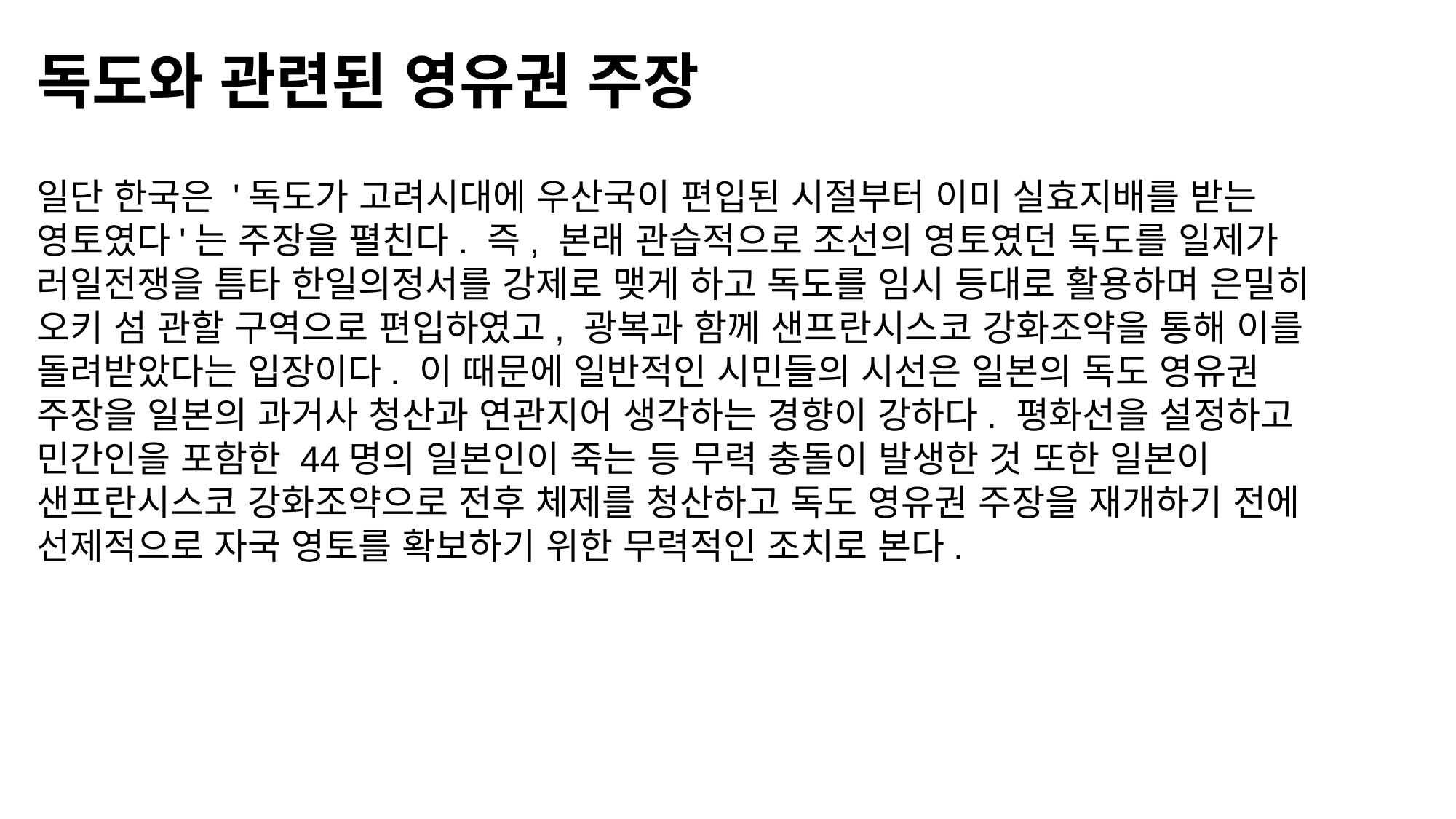

독도와 관련된 영유권 주장
일단 한국은 '독도가 고려시대에 우산국이 편입된 시절부터 이미 실효지배를 받는 영토였다'는 주장을 펼친다. 즉, 본래 관습적으로 조선의 영토였던 독도를 일제가 러일전쟁을 틈타 한일의정서를 강제로 맺게 하고 독도를 임시 등대로 활용하며 은밀히 오키 섬 관할 구역으로 편입하였고, 광복과 함께 샌프란시스코 강화조약을 통해 이를 돌려받았다는 입장이다. 이 때문에 일반적인 시민들의 시선은 일본의 독도 영유권 주장을 일본의 과거사 청산과 연관지어 생각하는 경향이 강하다. 평화선을 설정하고 민간인을 포함한 44명의 일본인이 죽는 등 무력 충돌이 발생한 것 또한 일본이 샌프란시스코 강화조약으로 전후 체제를 청산하고 독도 영유권 주장을 재개하기 전에 선제적으로 자국 영토를 확보하기 위한 무력적인 조치로 본다.